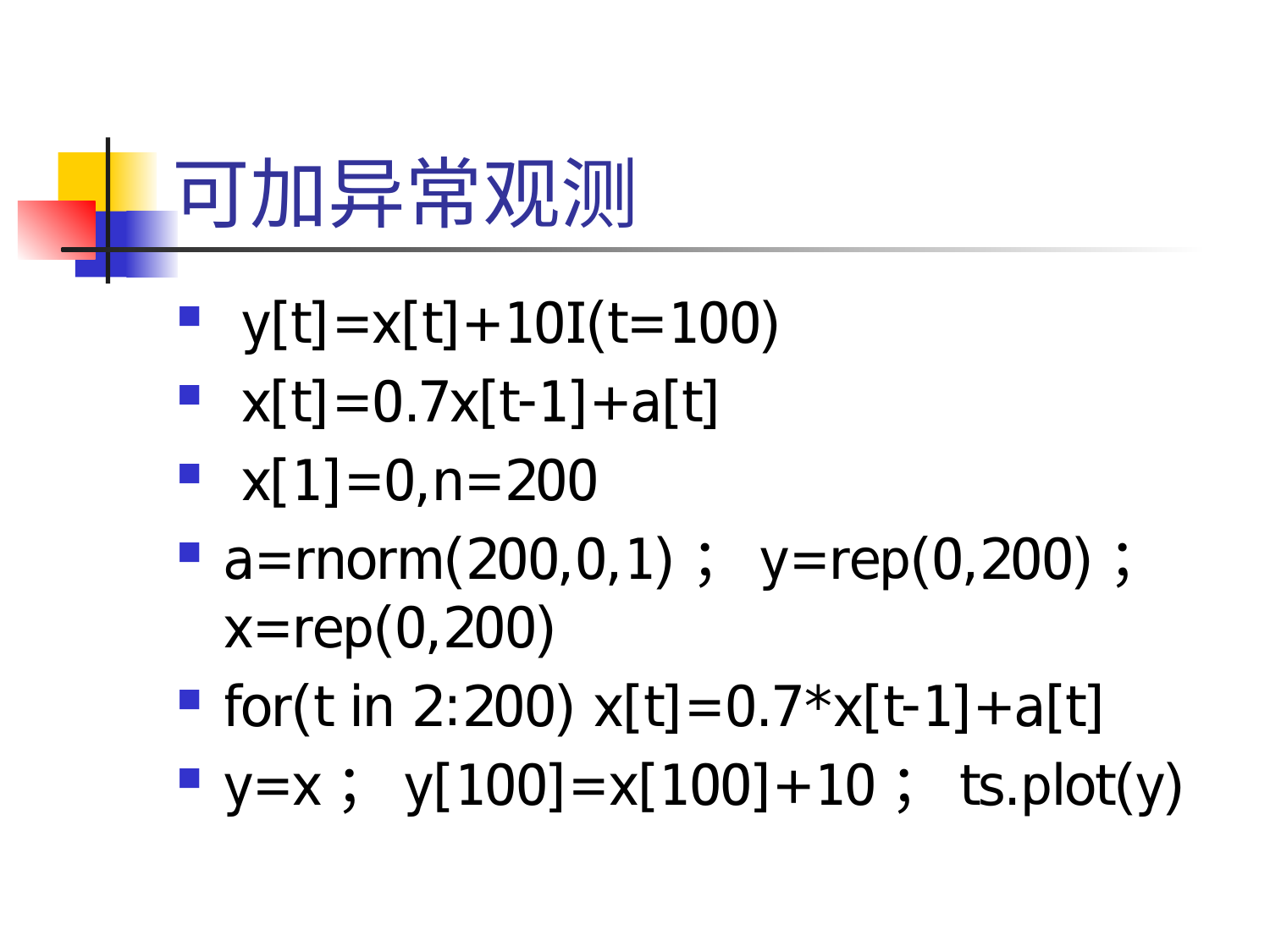

# 可加异常观测
 y[t]=x[t]+10I(t=100)
 x[t]=0.7x[t-1]+a[t]
 x[1]=0,n=200
a=rnorm(200,0,1)；y=rep(0,200)；x=rep(0,200)
for(t in 2:200) x[t]=0.7*x[t-1]+a[t]
y=x；y[100]=x[100]+10；ts.plot(y)